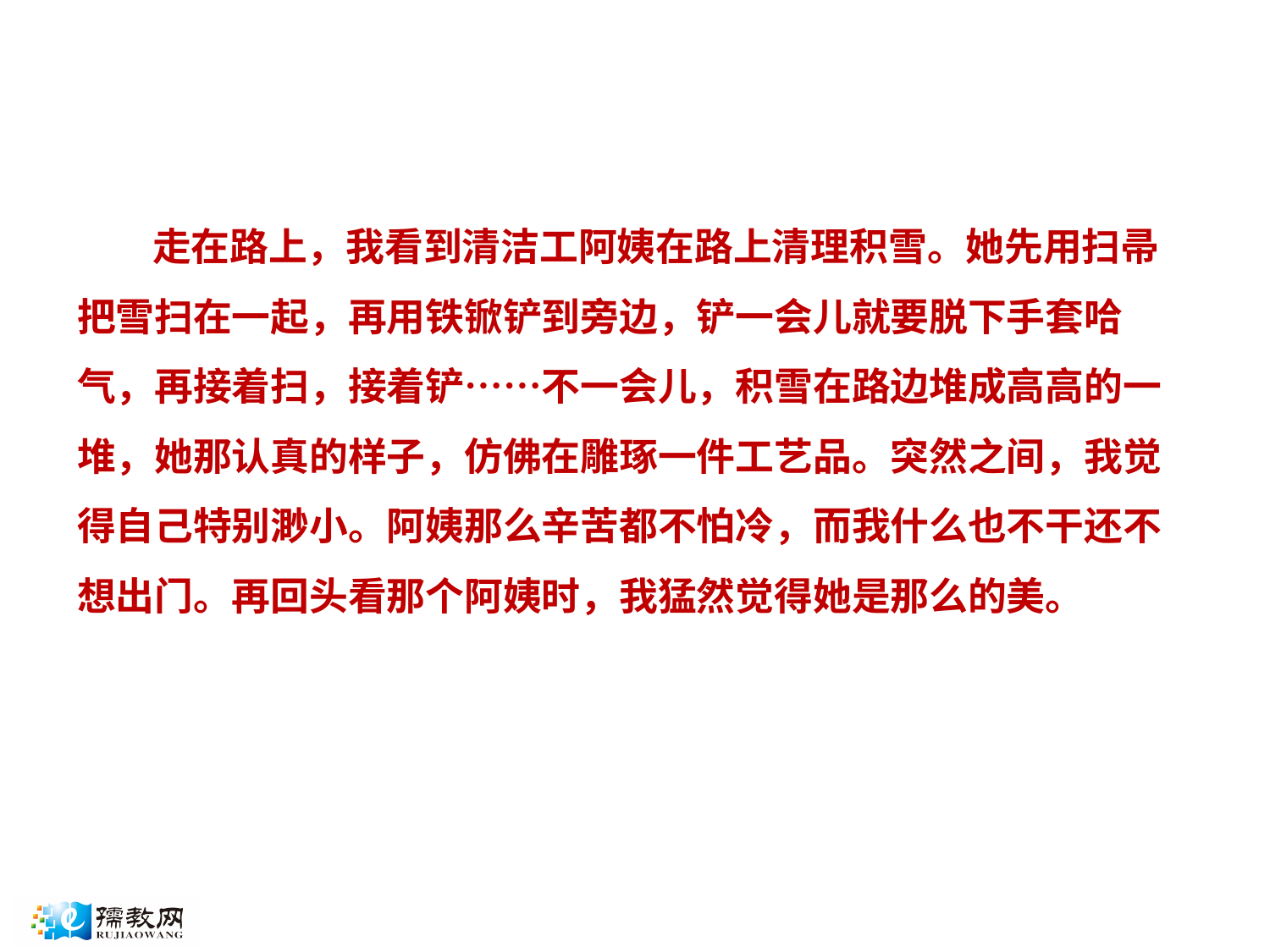

走在路上，我看到清洁工阿姨在路上清理积雪。她先用扫帚把雪扫在一起，再用铁锨铲到旁边，铲一会儿就要脱下手套哈气，再接着扫，接着铲……不一会儿，积雪在路边堆成高高的一堆，她那认真的样子，仿佛在雕琢一件工艺品。突然之间，我觉得自己特别渺小。阿姨那么辛苦都不怕冷，而我什么也不干还不想出门。再回头看那个阿姨时，我猛然觉得她是那么的美。